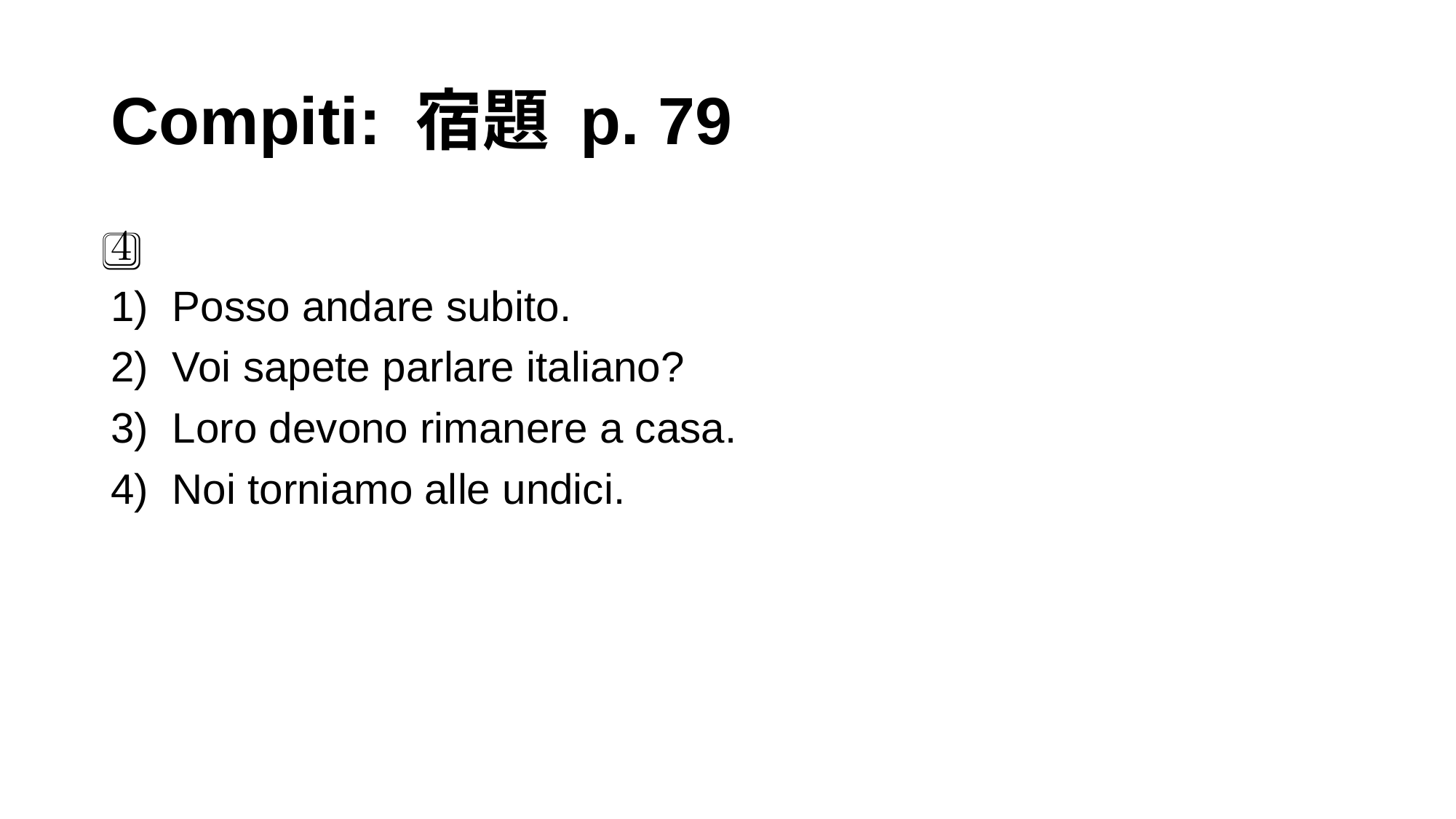

# Compiti: 宿題 p. 79
4⃣
Posso andare subito.
Voi sapete parlare italiano?
Loro devono rimanere a casa.
Noi torniamo alle undici.